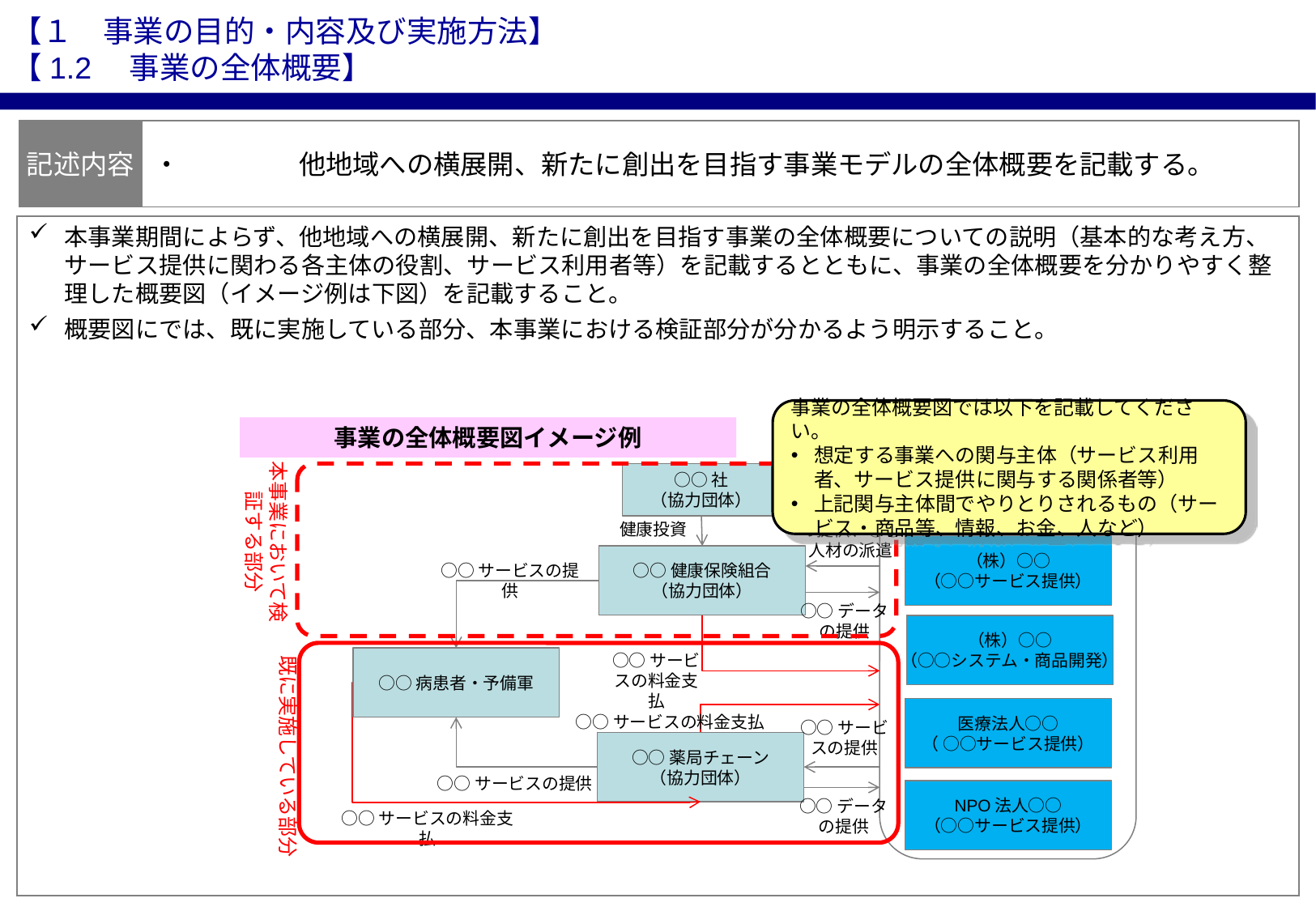

【１　事業の目的・内容及び実施方法】
【1.2　事業の全体概要】
記述内容
・	他地域への横展開、新たに創出を目指す事業モデルの全体概要を記載する。
本事業期間によらず、他地域への横展開、新たに創出を目指す事業の全体概要についての説明（基本的な考え方、サービス提供に関わる各主体の役割、サービス利用者等）を記載するとともに、事業の全体概要を分かりやすく整理した概要図（イメージ例は下図）を記載すること。
概要図にでは、既に実施している部分、本事業における検証部分が分かるよう明示すること。

事業の全体概要図では以下を記載してください。
想定する事業への関与主体（サービス利用者、サービス提供に関与する関係者等）
上記関与主体間でやりとりされるもの（サービス・商品等、情報、お金、人など）
事業の全体概要図イメージ例
本事業において検証する部分

○○社
（協力団体）

○○サービスの提供、○○人材の派遣
事業コンソーシアム
健康投資
（株）○○
（○○サービス提供）
○○健康保険組合
（協力団体）
○○サービスの提供
○○データ
の提供
（株）○○
（○○システム・商品開発）
既に実施している部分

○○サービスの料金支払
○○病患者・予備軍
医療法人○○
（ ○○サービス提供）
○○サービスの料金支払
○○サービスの提供
○○薬局チェーン
（協力団体）
○○サービスの提供
NPO法人○○
（○○サービス提供）
○○データ
の提供
○○サービスの料金支払